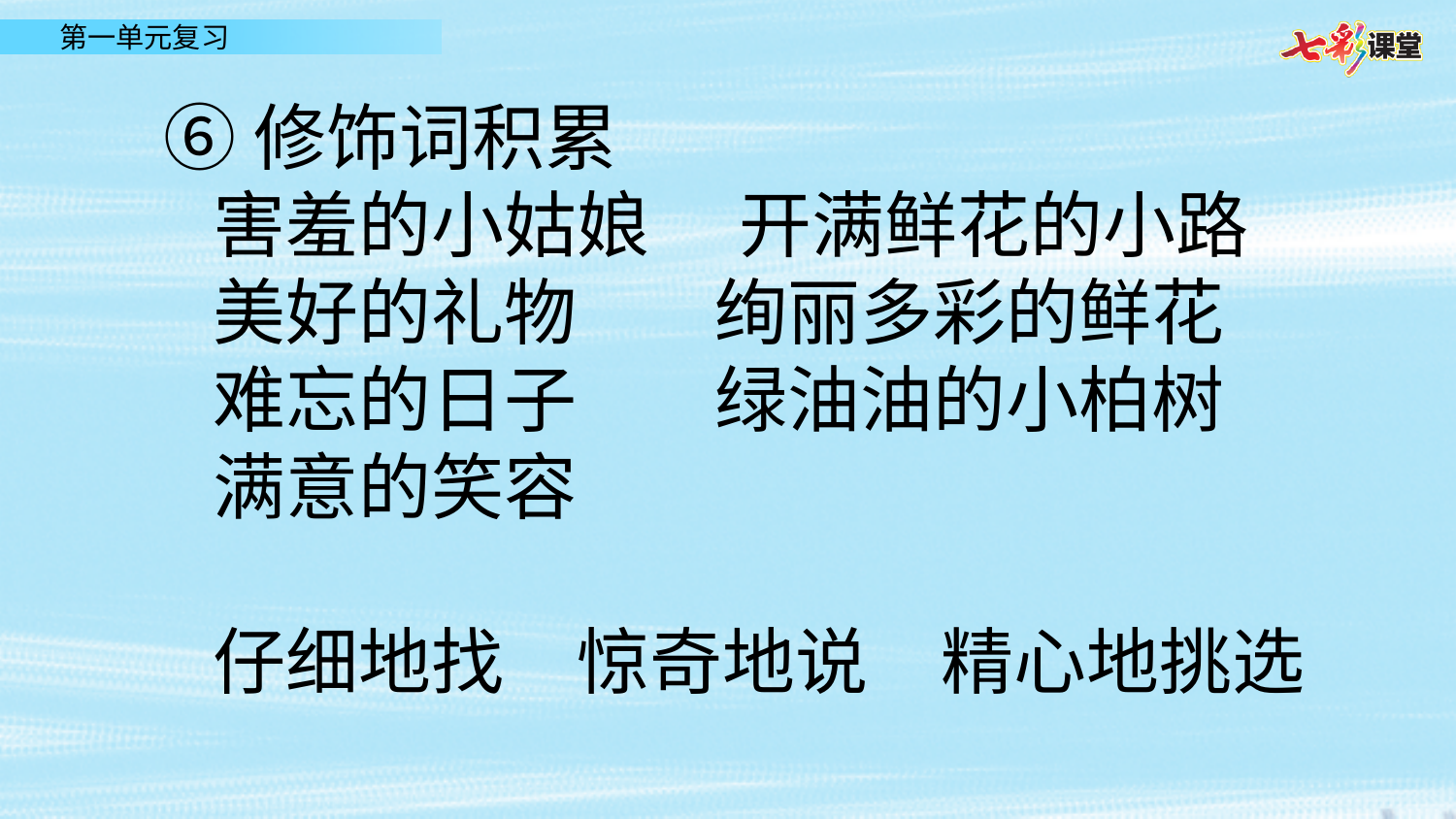

⑥修饰词积累
  害羞的小姑娘　 开满鲜花的小路
  美好的礼物　    绚丽多彩的鲜花
  难忘的日子　    绿油油的小柏树
  满意的笑容

  仔细地找　惊奇地说　精心地挑选